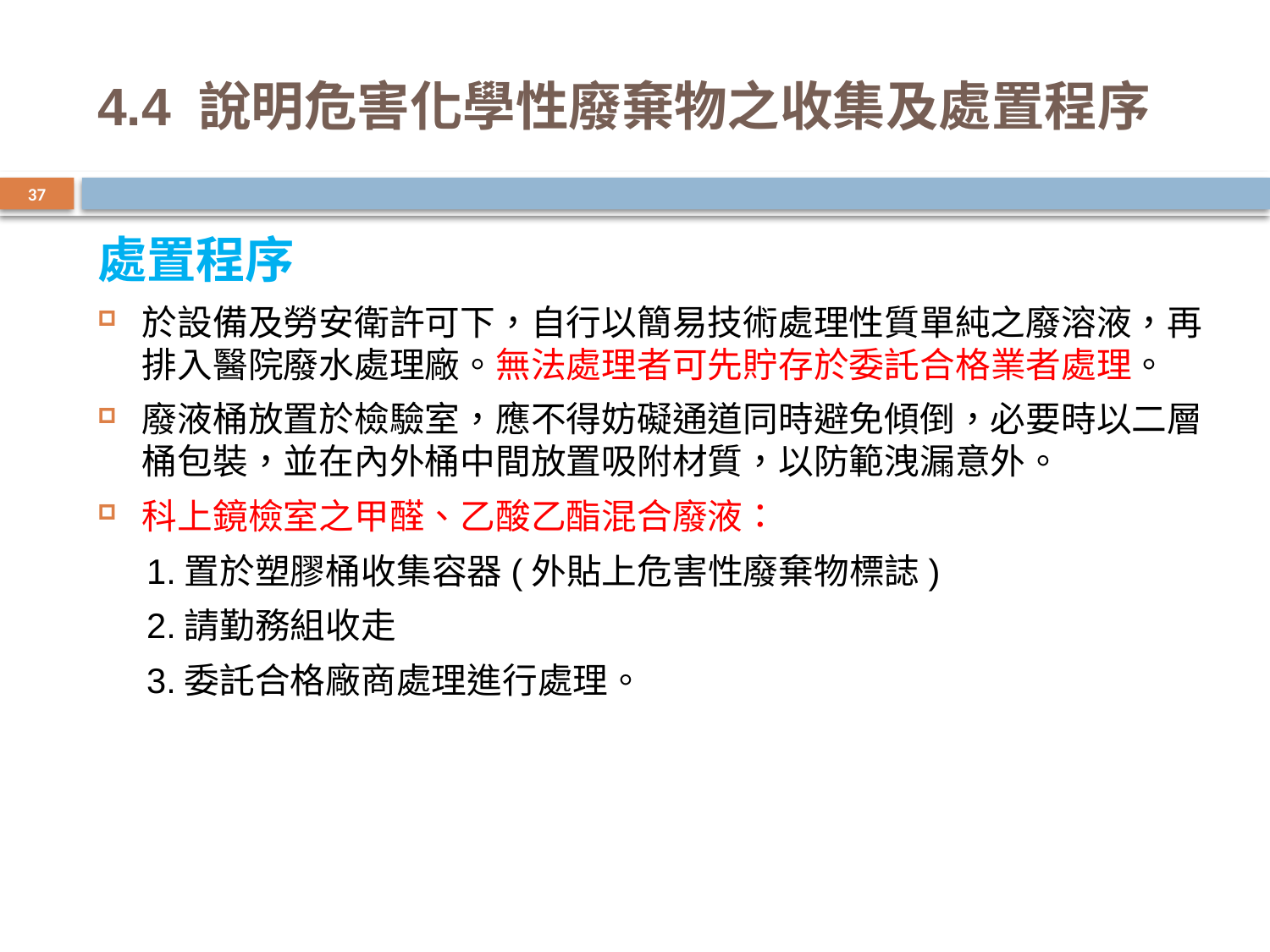

# 4.4 說明危害化學性廢棄物之收集及處置程序
37
處置程序
於設備及勞安衛許可下，自行以簡易技術處理性質單純之廢溶液，再排入醫院廢水處理廠。無法處理者可先貯存於委託合格業者處理。
廢液桶放置於檢驗室，應不得妨礙通道同時避免傾倒，必要時以二層桶包裝，並在內外桶中間放置吸附材質，以防範洩漏意外。
科上鏡檢室之甲醛、乙酸乙酯混合廢液：
     1.置於塑膠桶收集容器(外貼上危害性廢棄物標誌)
     2.請勤務組收走
     3.委託合格廠商處理進行處理。